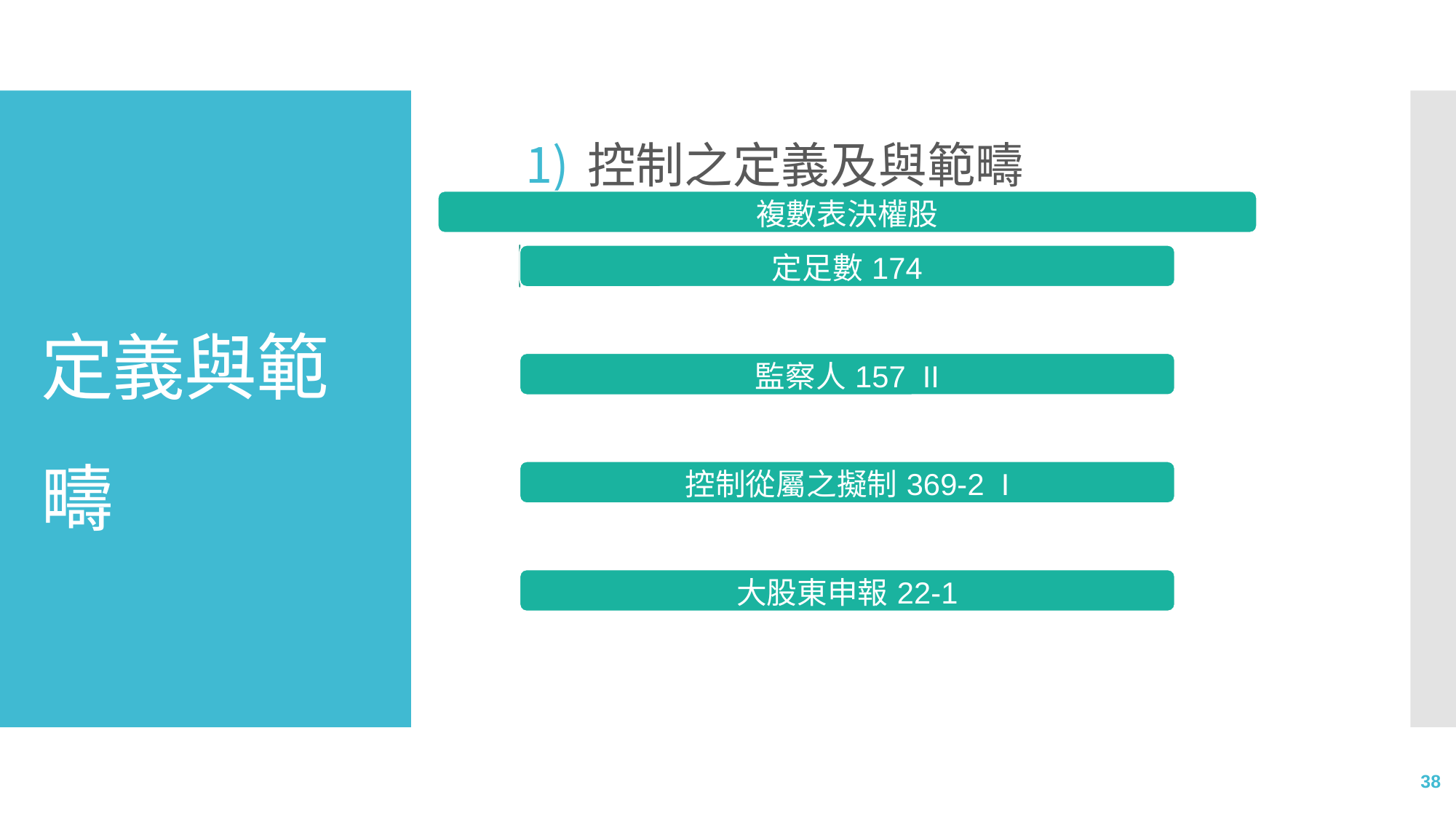

控制之定義及與範疇

# 定義與範疇
複數表決權股
定足數174
監察人157  II
控制從屬之擬制369-2  I
大股東申報22-1
38